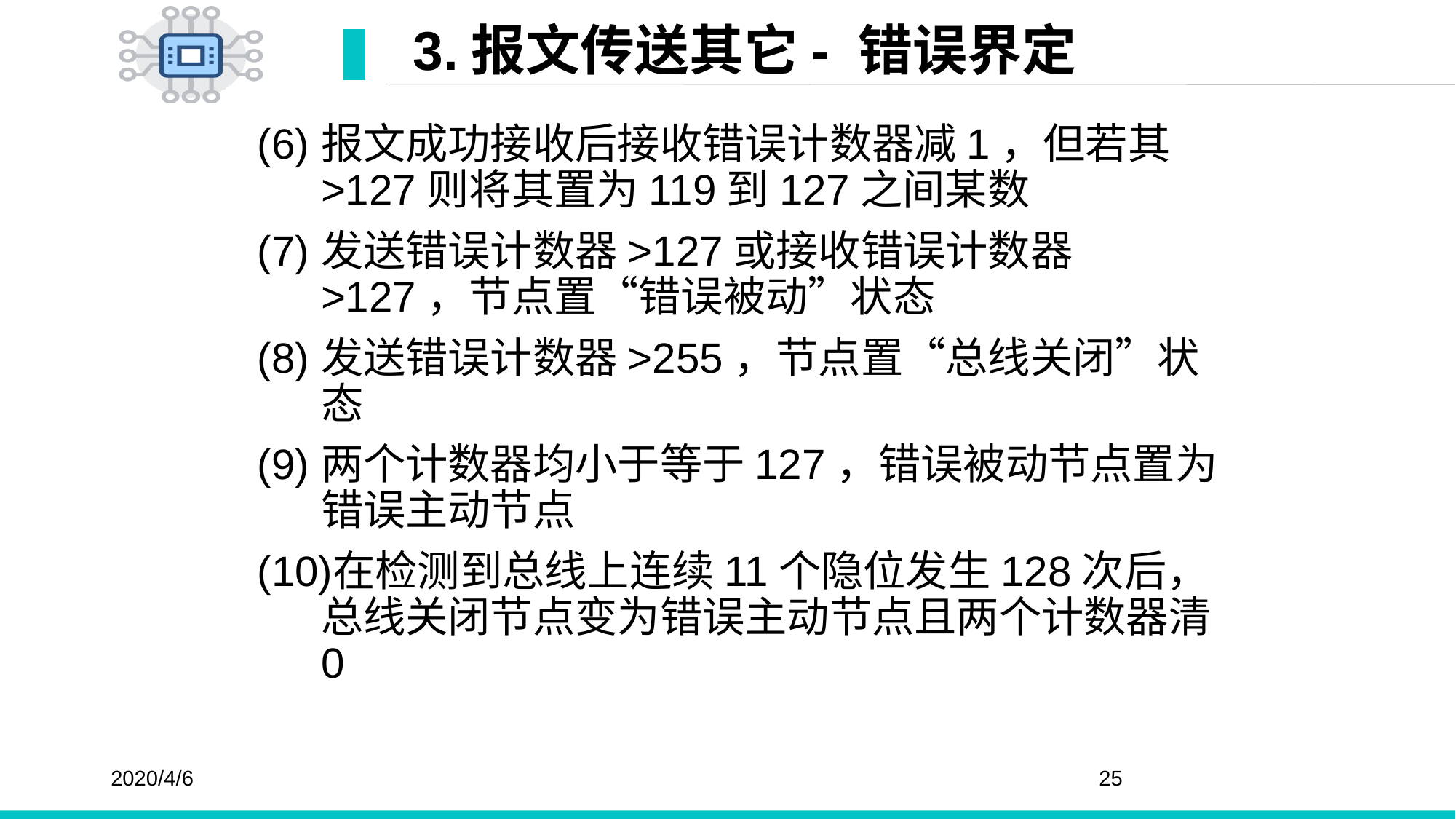

# 3.报文传送其它- 错误界定
报文成功接收后接收错误计数器减1，但若其>127则将其置为119到127之间某数
发送错误计数器>127或接收错误计数器>127，节点置“错误被动”状态
发送错误计数器>255，节点置“总线关闭”状态
两个计数器均小于等于127，错误被动节点置为错误主动节点
在检测到总线上连续11个隐位发生128次后，总线关闭节点变为错误主动节点且两个计数器清0

2020/4/6
25